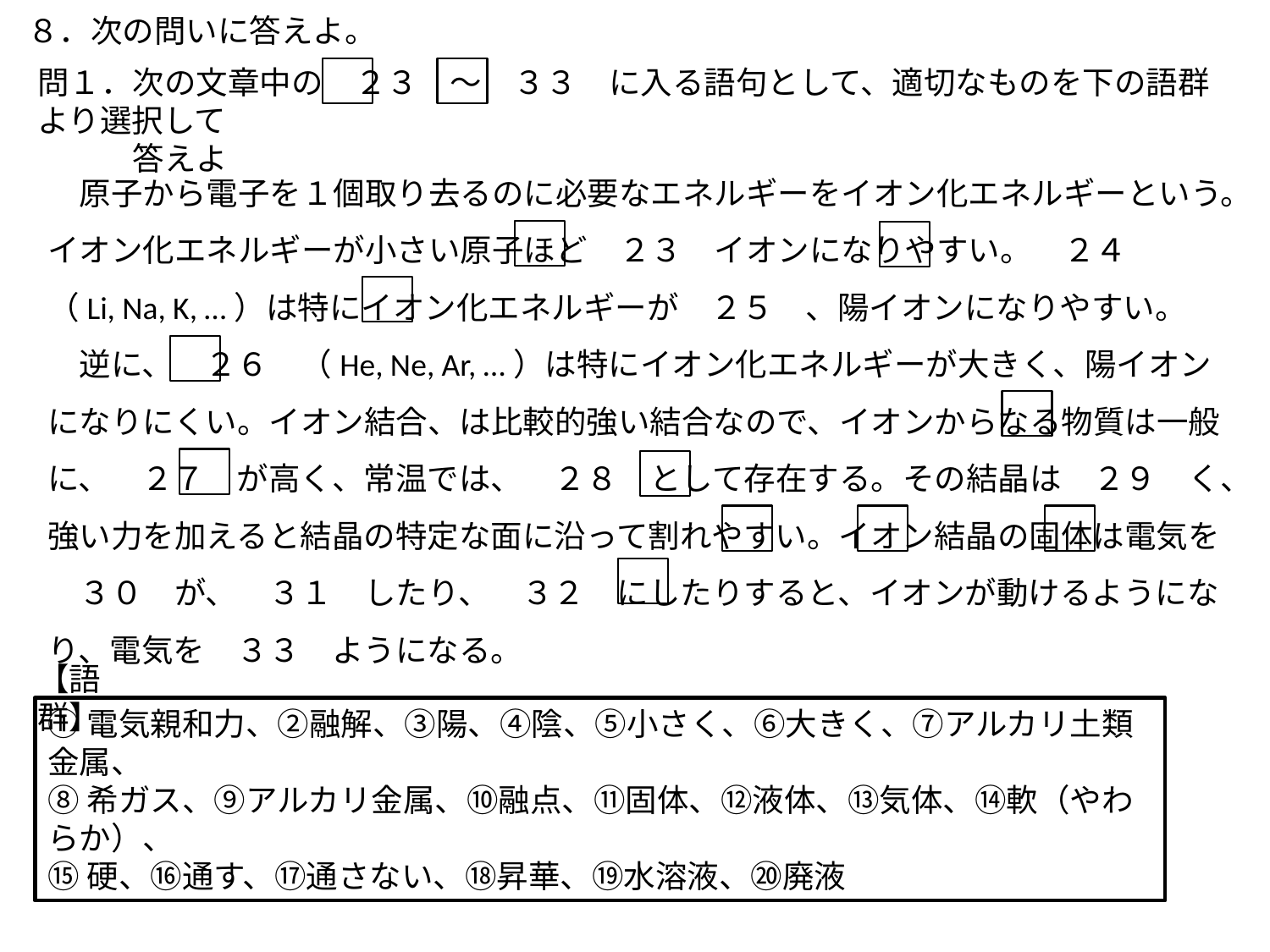

８．次の問いに答えよ。
問１．次の文章中の　２３　～　３３　に入る語句として、適切なものを下の語群より選択して
　　　答えよ

　原子から電子を１個取り去るのに必要なエネルギーをイオン化エネルギーという。イオン化エネルギーが小さい原子ほど　２３　イオンになりやすい。　２４　（Li, Na, K, …）は特にイオン化エネルギーが　２５　、陽イオンになりやすい。
　逆に、　２６　（He, Ne, Ar, …）は特にイオン化エネルギーが大きく、陽イオンになりにくい。イオン結合、は比較的強い結合なので、イオンからなる物質は一般に、　２７　が高く、常温では、　２８　として存在する。その結晶は　２９　く、強い力を加えると結晶の特定な面に沿って割れやすい。イオン結晶の固体は電気を　３０　が、　３１　したり、　３２　にしたりすると、イオンが動けるようになり、電気を　３３　ようになる。

【語群】
①電気親和力、②融解、③陽、④陰、⑤小さく、⑥大きく、⑦アルカリ土類金属、
⑧希ガス、⑨アルカリ金属、⑩融点、⑪固体、⑫液体、⑬気体、⑭軟（やわらか）、
⑮硬、⑯通す、⑰通さない、⑱昇華、⑲水溶液、⑳廃液